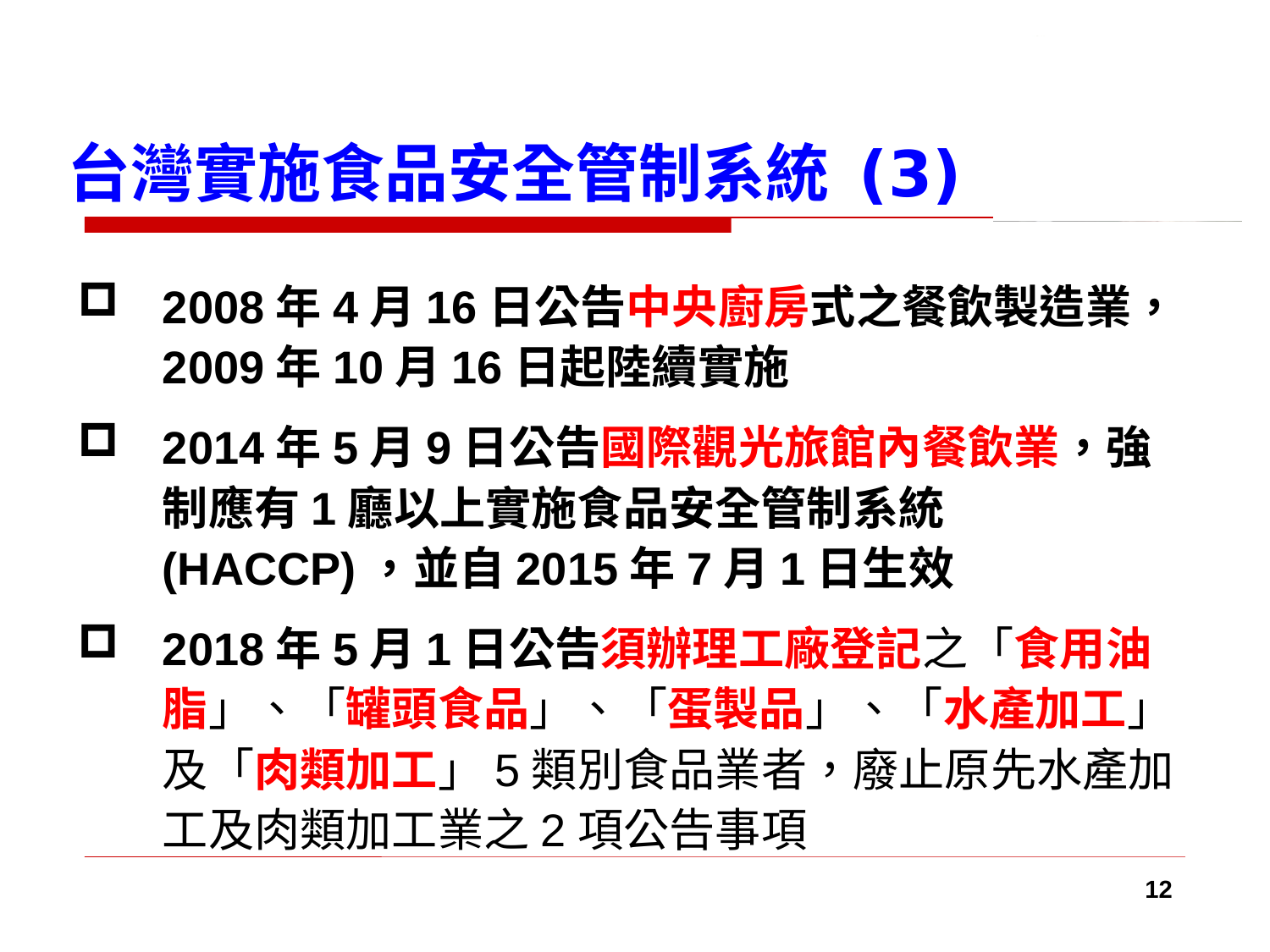

# 台灣實施食品安全管制系統 (3)
2008年4月16日公告中央廚房式之餐飲製造業，2009年10月16日起陸續實施
2014年5月9日公告國際觀光旅館內餐飲業，強制應有1廳以上實施食品安全管制系統(HACCP)，並自2015年7月1日生效
2018年5月1日公告須辦理工廠登記之「食用油脂」、「罐頭食品」、「蛋製品」、「水產加工」及「肉類加工」5類別食品業者，廢止原先水產加工及肉類加工業之2項公告事項
12